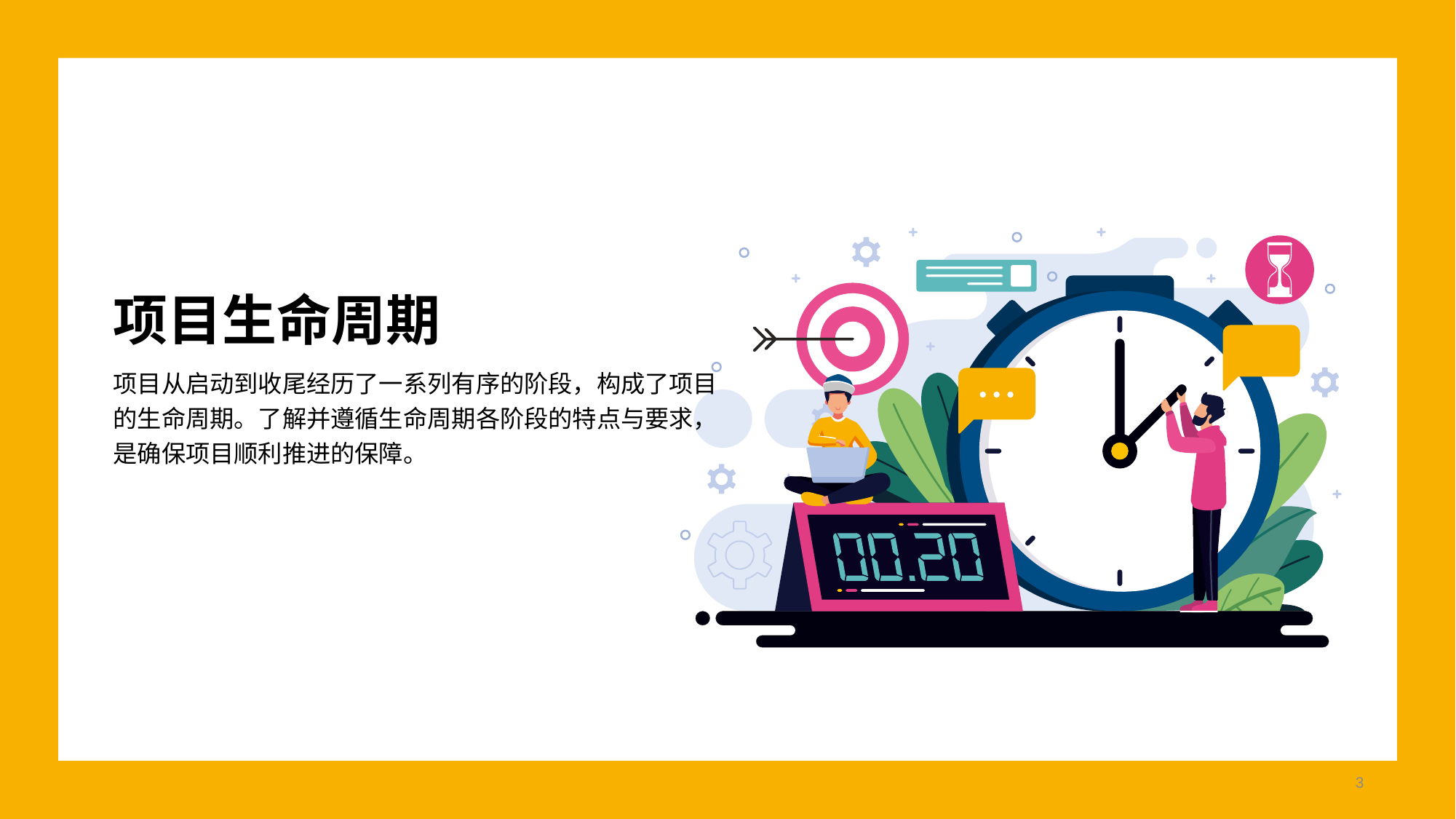

项目生命周期
项目从启动到收尾经历了一系列有序的阶段，构成了项目的生命周期。了解并遵循生命周期各阶段的特点与要求，是确保项目顺利推进的保障。
3